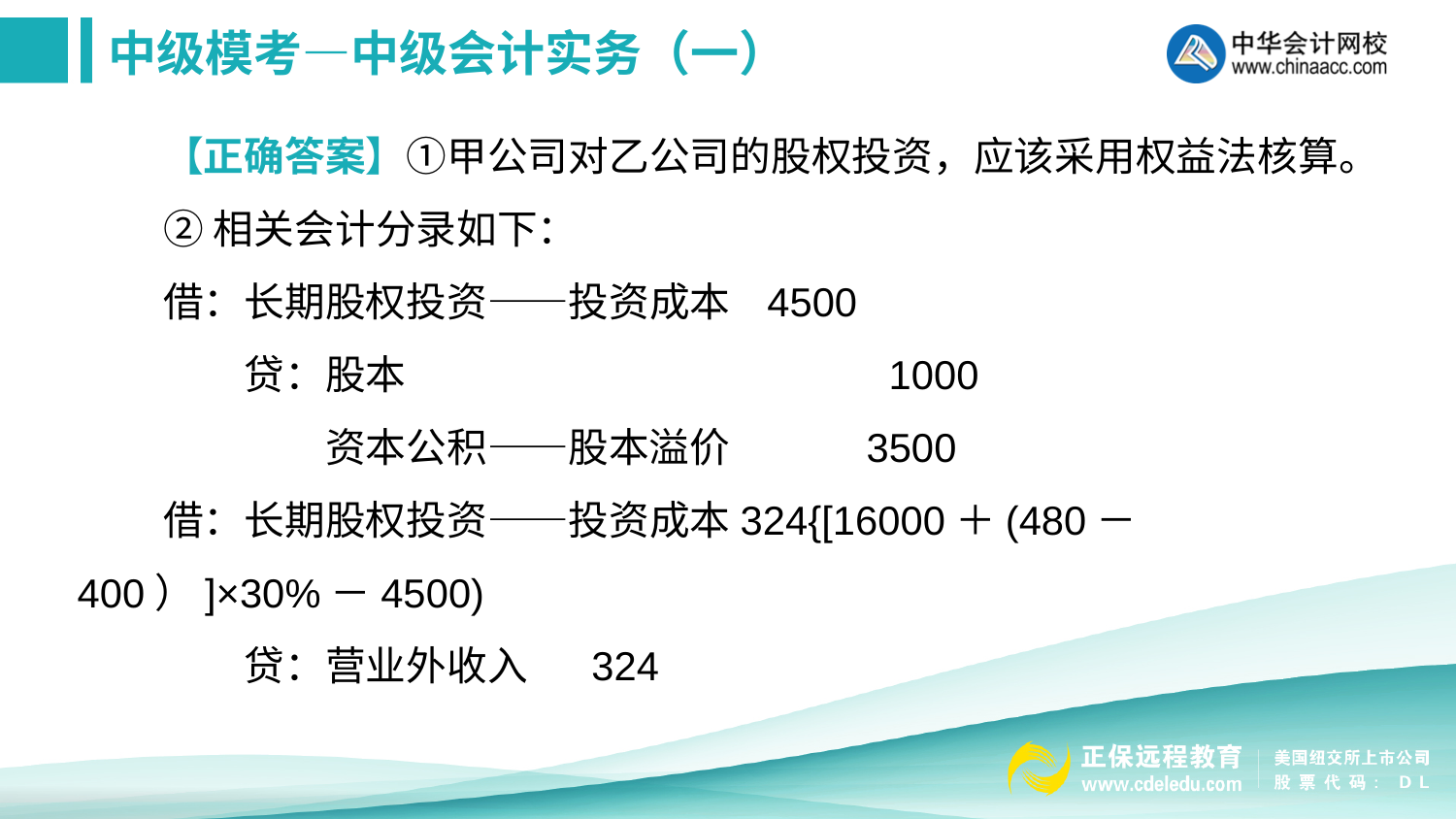

【正确答案】①甲公司对乙公司的股权投资，应该采用权益法核算。
②相关会计分录如下：
借：长期股权投资——投资成本   4500
　　贷：股本　　　　　　　　　　   　1000
　　　　资本公积——股本溢价　　     3500
借：长期股权投资——投资成本324{[16000＋(480－400）]×30%－4500)
　　贷：营业外收入      324